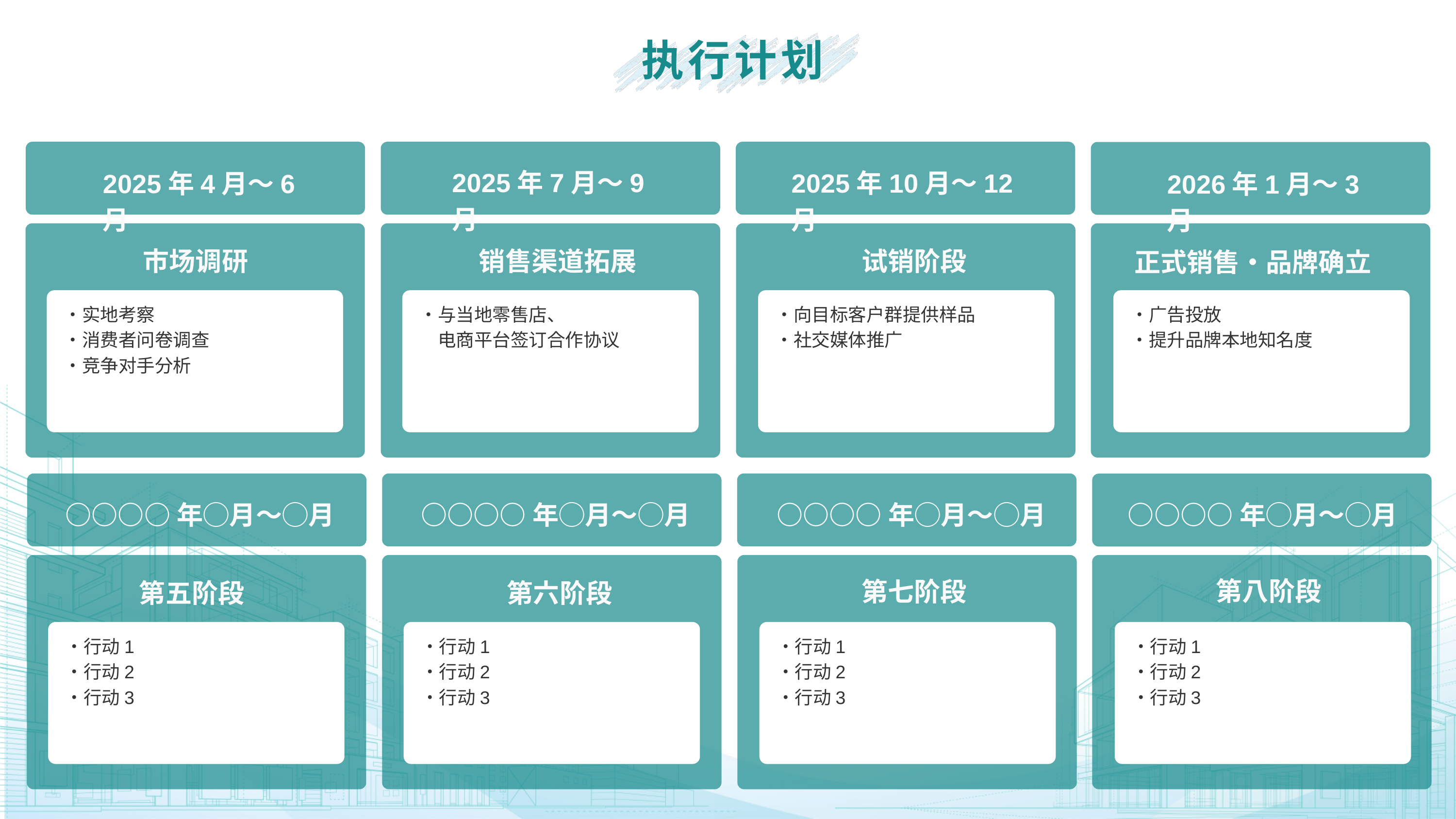

执行计划

2025年7月～9月
2025年10月～12月
2025年4月～6月
2026年1月～3月

市场调研
销售渠道拓展
试销阶段
正式销售・品牌确立

・实地考察
・消费者问卷调查
・竞争对手分析
・与当地零售店、
　电商平台签订合作协议
・向目标客户群提供样品
・社交媒体推广
・广告投放
・提升品牌本地知名度

○○○○年◯月〜◯月
○○○○年◯月〜◯月
○○○○年◯月〜◯月
○○○○年◯月〜◯月

第八阶段
第七阶段
第五阶段
第六阶段

・行动1
・行动2
・行动3
・行动1
・行动2
・行动3
・行动1
・行动2
・行动3
・行动1
・行动2
・行动3